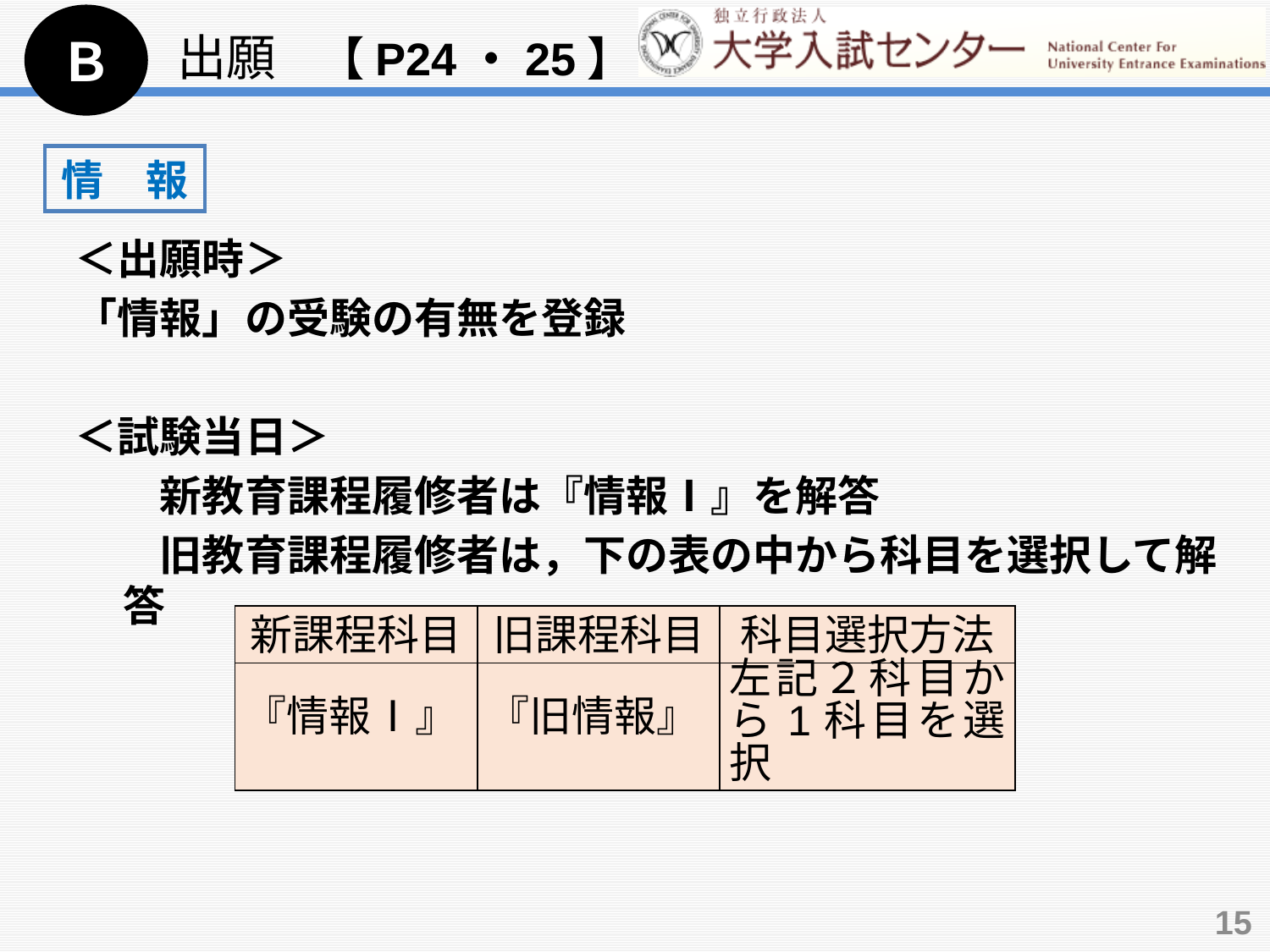

Ｂ
出願　【P24・25】
情　報

＜出願時＞
「情報」の受験の有無を登録

＜試験当日＞
　　新教育課程履修者は『情報Ⅰ』を解答
　　旧教育課程履修者は，下の表の中から科目を選択して解答
| 新課程科目 | 旧課程科目 | 科目選択方法 |
| --- | --- | --- |
| 『情報Ⅰ』 | 『旧情報』 | 左記２科目から1科目を選択 |
15